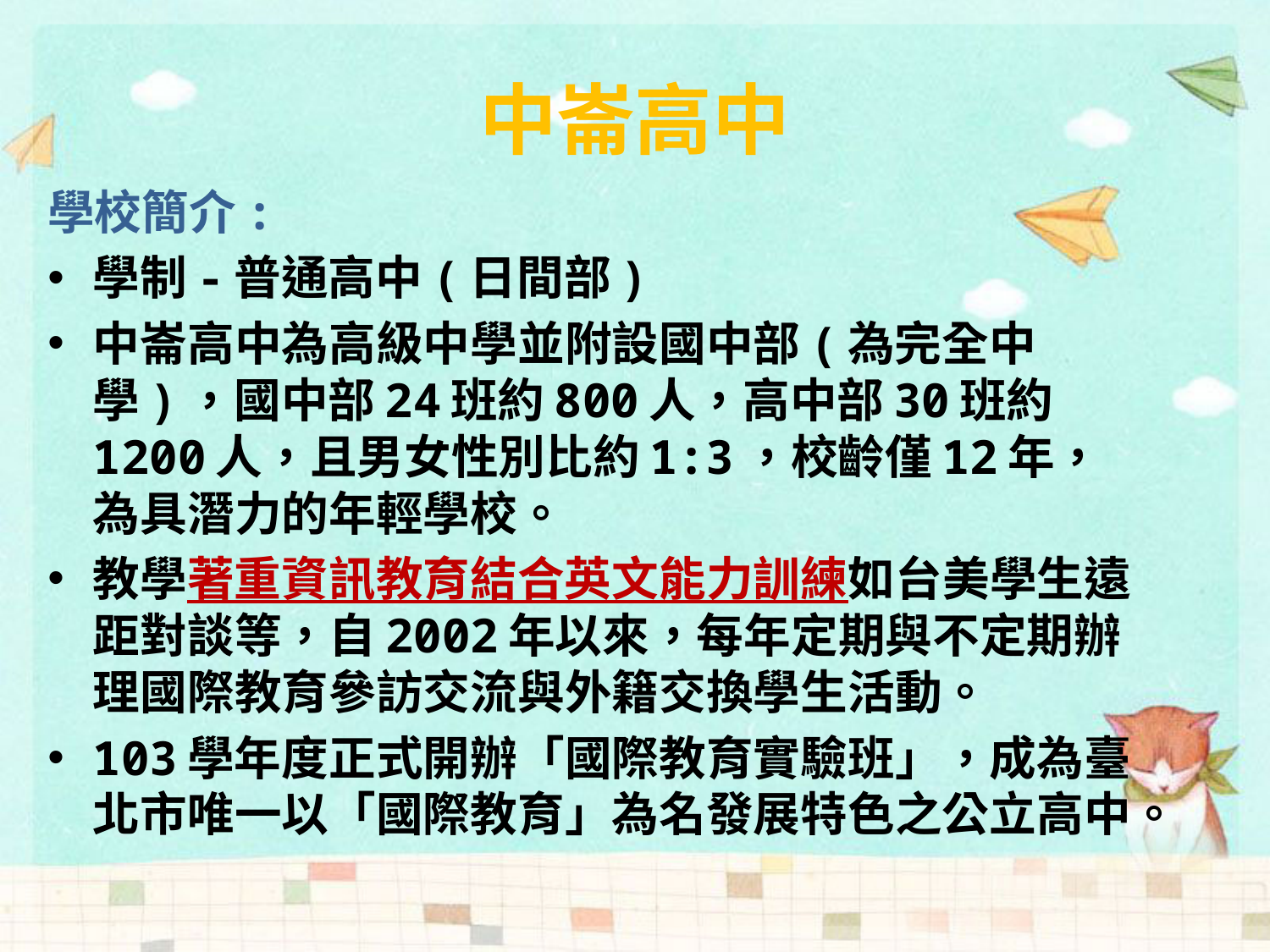

# 中崙高中
學校簡介:
學制-普通高中(日間部)
中崙高中為高級中學並附設國中部(為完全中學)，國中部24班約800人，高中部30班約1200人，且男女性別比約1:3，校齡僅12年，為具潛力的年輕學校。
教學著重資訊教育結合英文能力訓練如台美學生遠距對談等，自2002年以來，每年定期與不定期辦理國際教育參訪交流與外籍交換學生活動。
103學年度正式開辦「國際教育實驗班」，成為臺北市唯一以「國際教育」為名發展特色之公立高中。